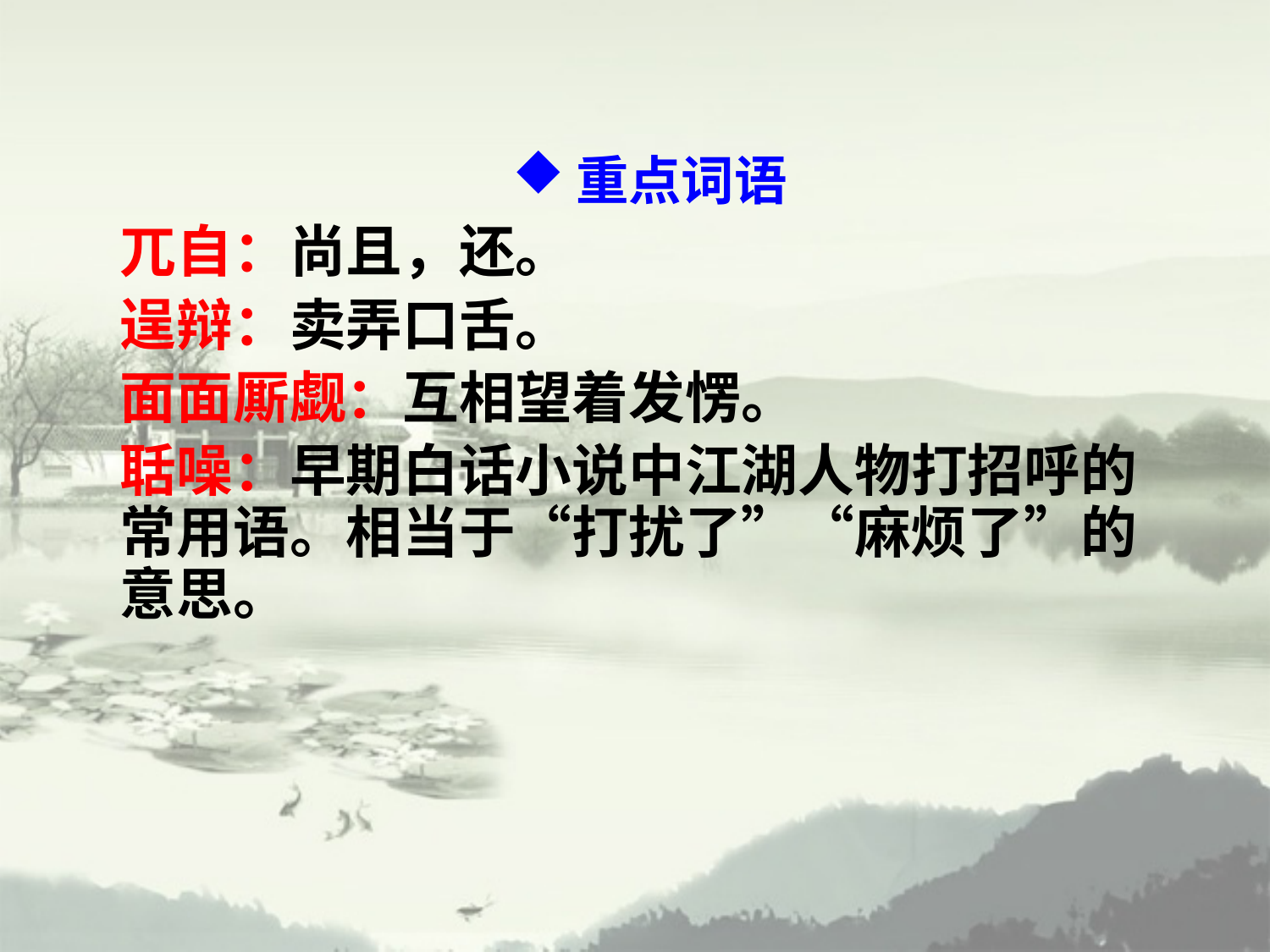

重点词语
兀自：尚且，还。
逞辩：卖弄口舌。
面面厮觑：互相望着发愣。
聒噪：早期白话小说中江湖人物打招呼的常用语。相当于“打扰了”“麻烦了”的意思。